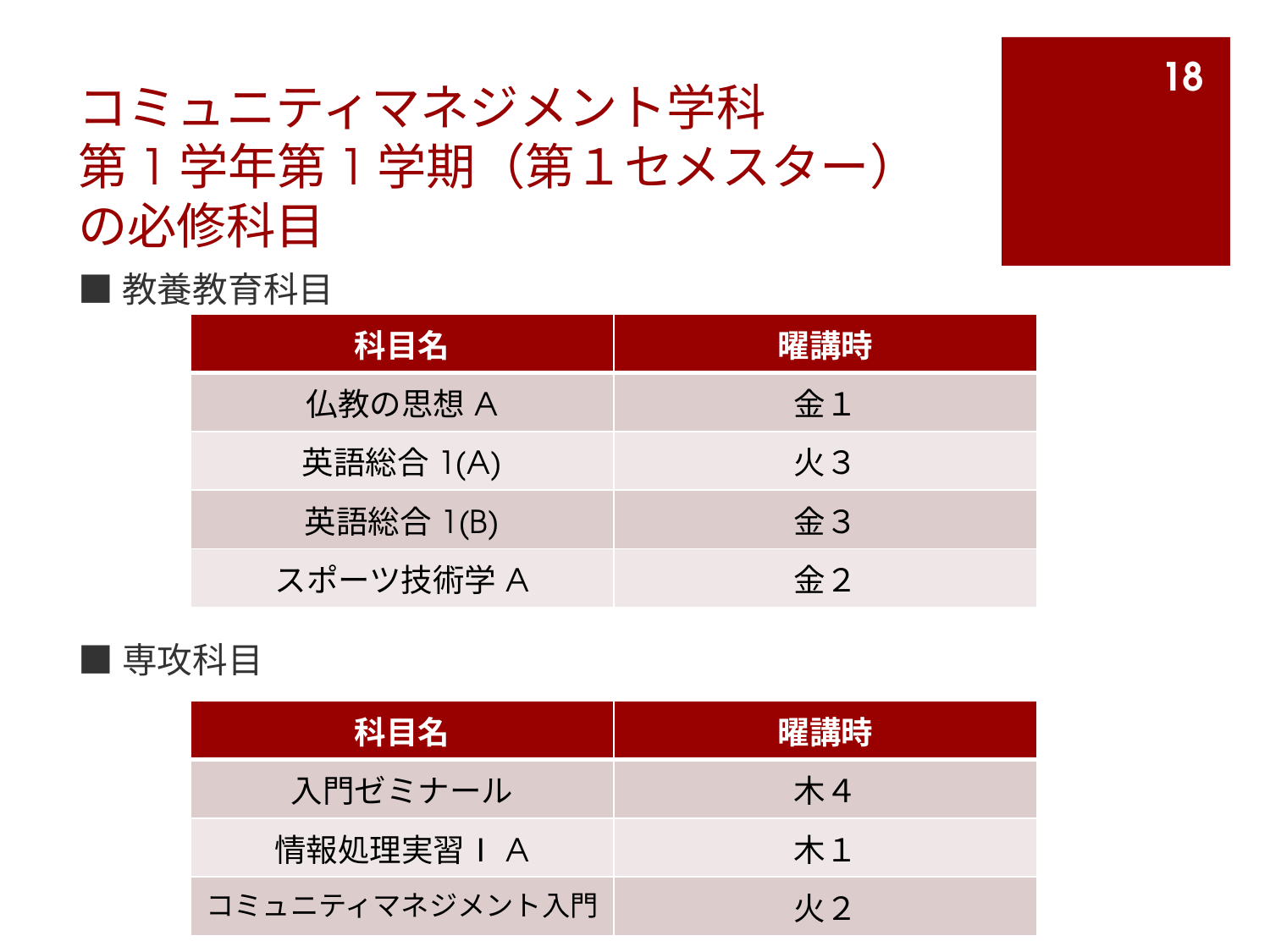

18
# コミュニティマネジメント学科 第1学年第1学期（第１セメスター）の必修科目
■教養教育科目

■専攻科目

| 科目名 | 曜講時 |
| --- | --- |
| 仏教の思想A | 金１ |
| 英語総合1(A) | 火３ |
| 英語総合1(B) | 金３ |
| スポーツ技術学A | 金２ |
| 科目名 | 曜講時 |
| --- | --- |
| 入門ゼミナール | 木４ |
| 情報処理実習ⅠA | 木１ |
| コミュニティマネジメント入門 | 火２ |